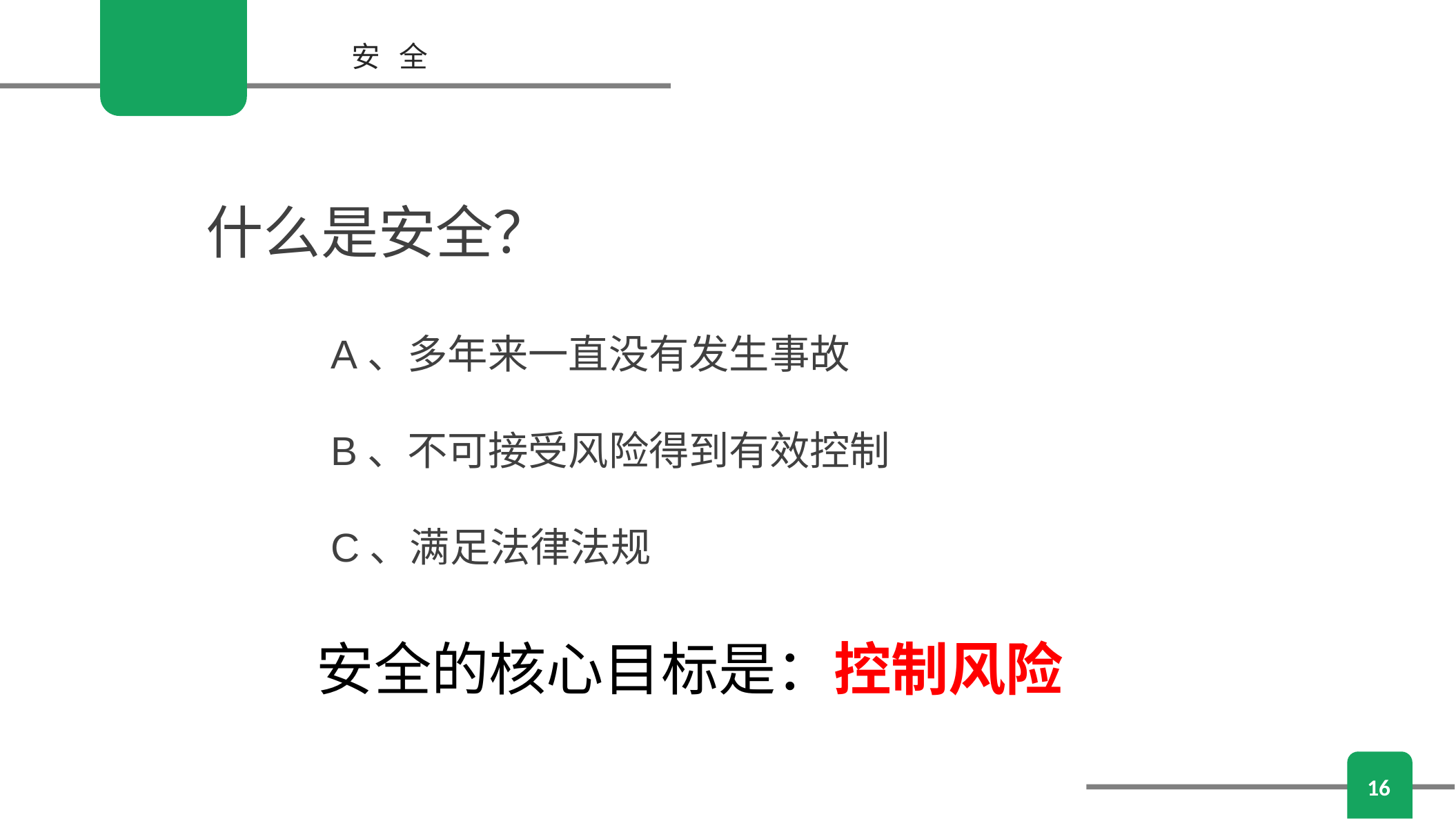

安   全
什么是安全？
A、多年来一直没有发生事故
B、不可接受风险得到有效控制
C、满足法律法规
安全的核心目标是：控制风险
16